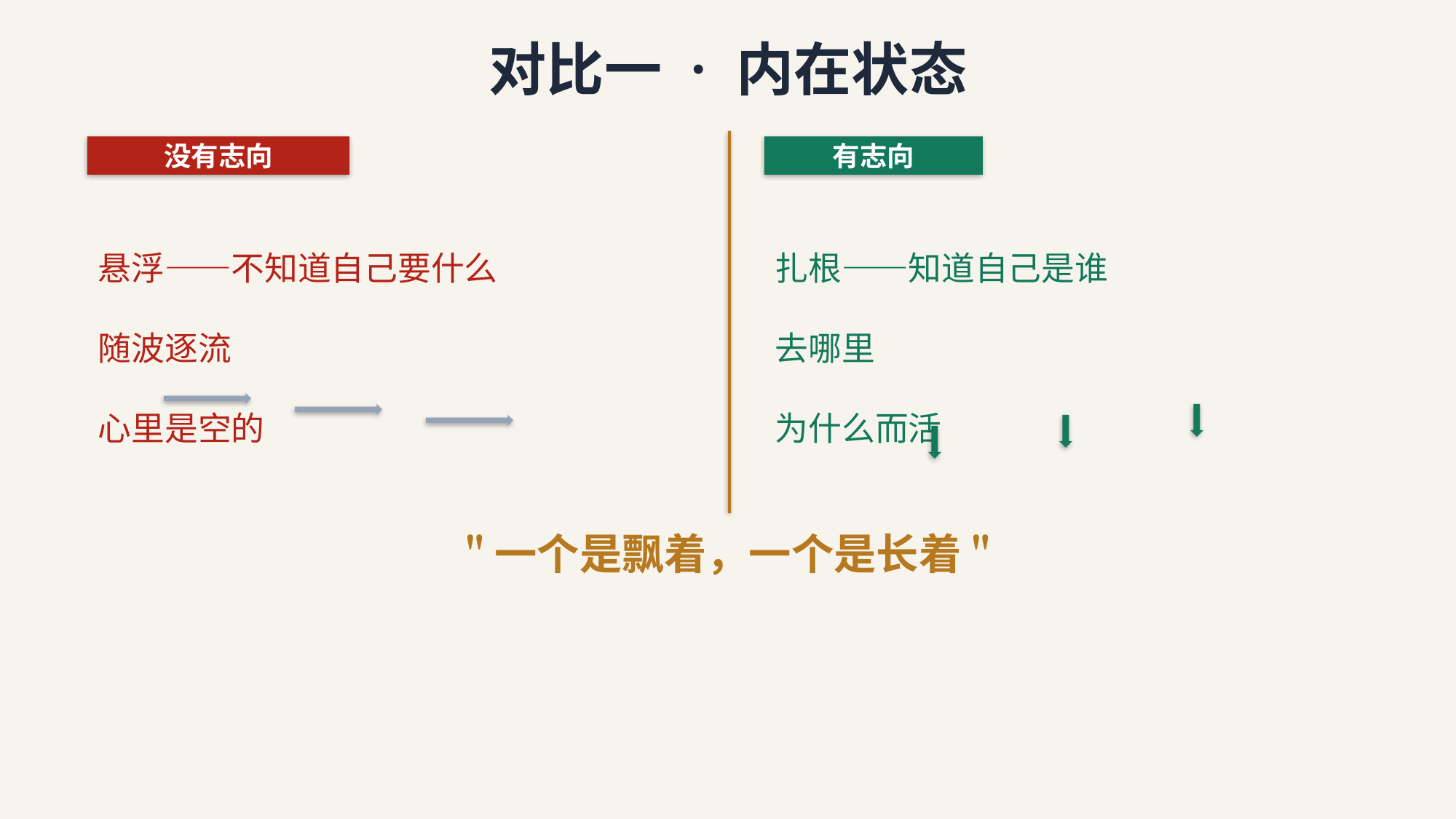

对比一 · 内在状态

没有志向
有志向
悬浮——不知道自己要什么
随波逐流
心里是空的
扎根——知道自己是谁
去哪里
为什么而活

"一个是飘着，一个是长着"